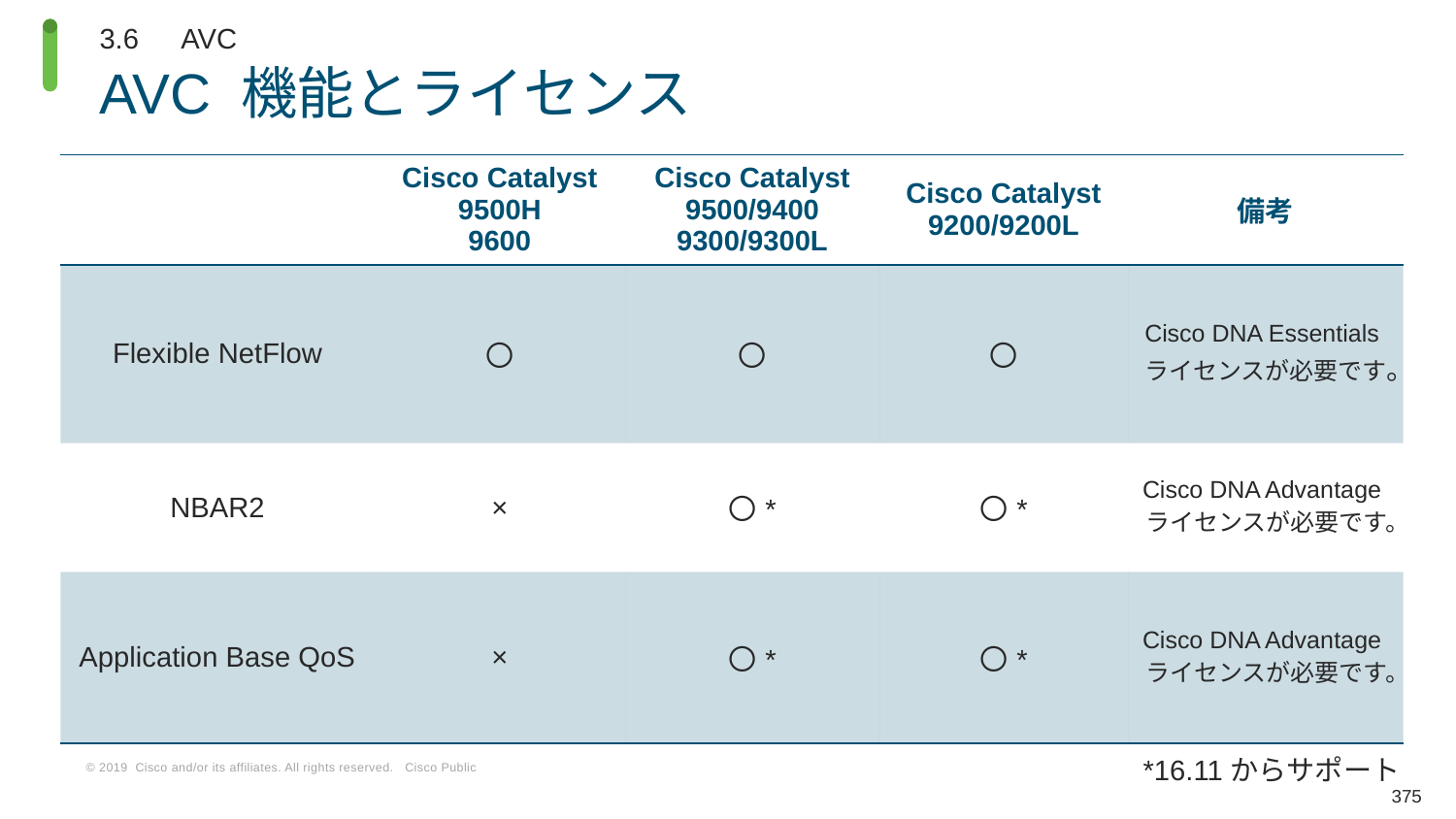

3.6　AVC
# AVC 機能とライセンス
|  | Cisco Catalyst 9500H 9600 | Cisco Catalyst 9500/9400 9300/9300L | Cisco Catalyst 9200/9200L | 備考 |
| --- | --- | --- | --- | --- |
| Flexible NetFlow | 〇 | 〇 | 〇 | Cisco DNA Essentials ライセンスが必要です。 |
| NBAR2 | × | 〇\* | 〇\* | Cisco DNA Advantage ライセンスが必要です。 |
| Application Base QoS | × | 〇\* | 〇\* | Cisco DNA Advantage ライセンスが必要です。 |
*16.11からサポート
375